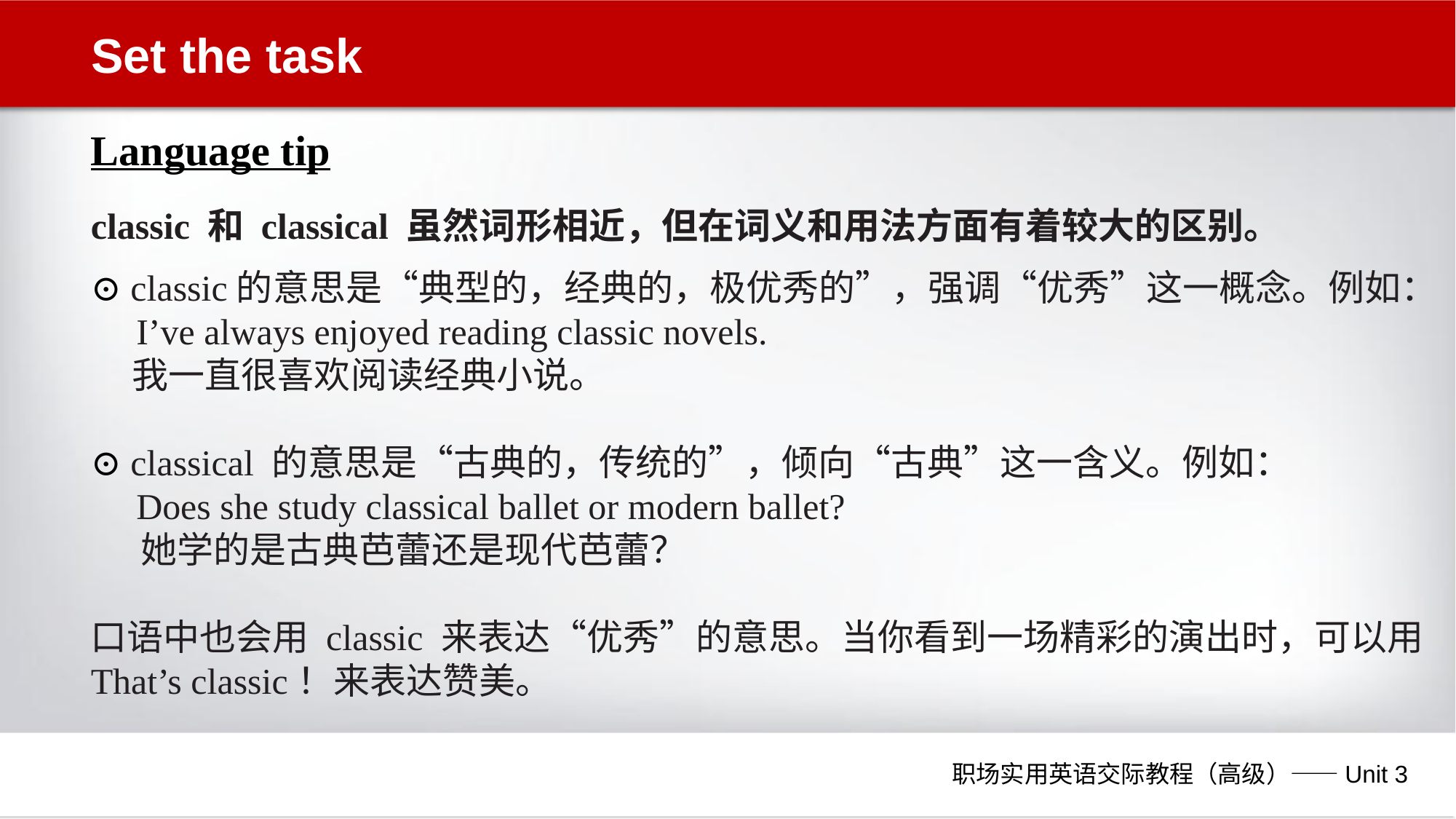

Set the task
Language tip
classic 和 classical 虽然词形相近，但在词义和用法方面有着较大的区别。
⊙ classic的意思是“典型的，经典的，极优秀的”，强调“优秀”这一概念。例如：
     I’ve always enjoyed reading classic novels.
    我一直很喜欢阅读经典小说。

⊙ classical 的意思是“古典的，传统的”，倾向“古典”这一含义。例如：
     Does she study classical ballet or modern ballet?
     她学的是古典芭蕾还是现代芭蕾？

口语中也会用 classic 来表达“优秀”的意思。当你看到一场精彩的演出时，可以用That’s classic！来表达赞美。
职场实用英语交际教程（高级）——Unit 3